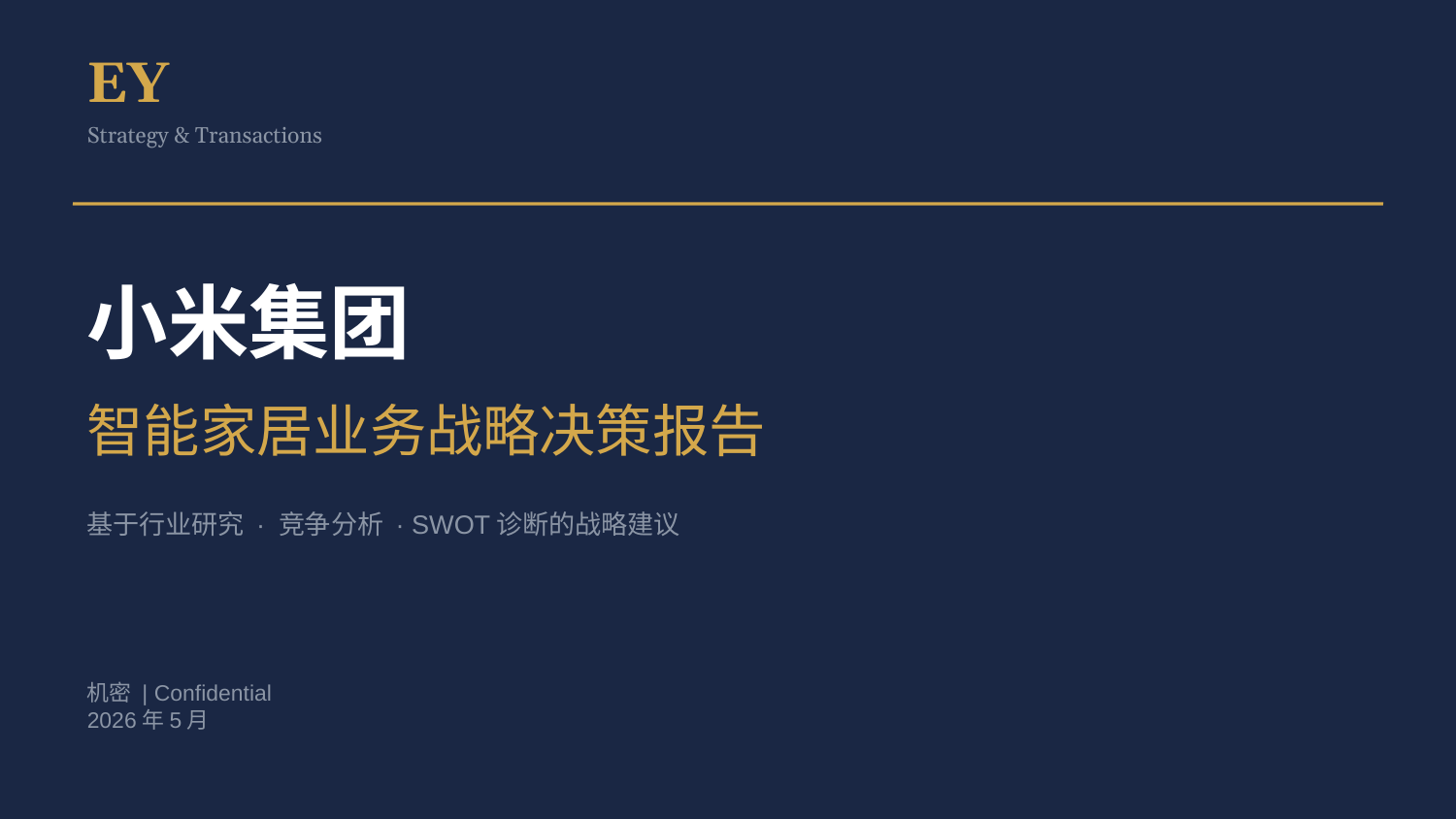

EY
Strategy & Transactions

小米集团
智能家居业务战略决策报告
基于行业研究 · 竞争分析 · SWOT诊断的战略建议
机密 | Confidential
2026年5月